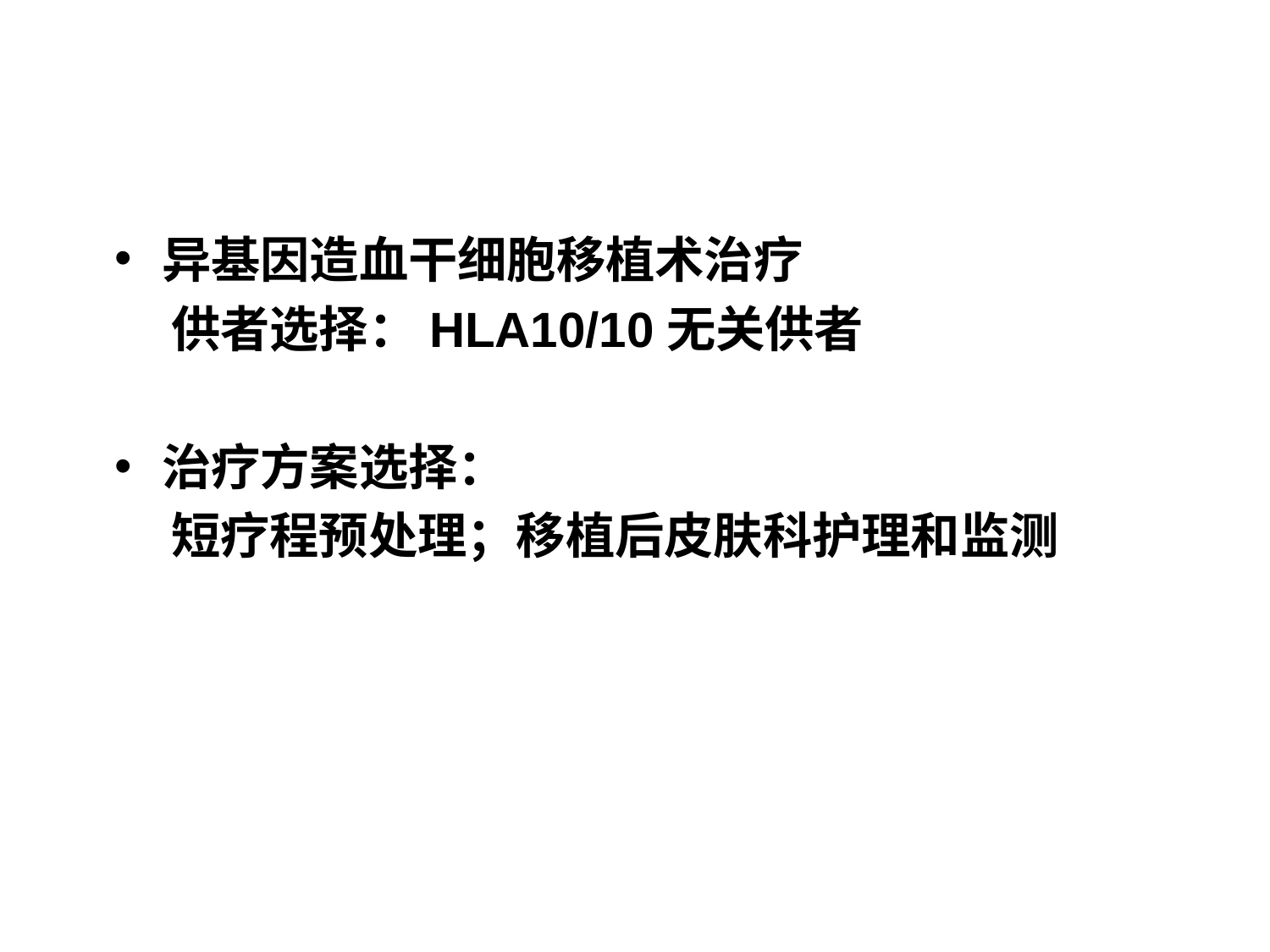

异基因造血干细胞移植术治疗
    供者选择：HLA10/10无关供者

治疗方案选择：
    短疗程预处理；移植后皮肤科护理和监测